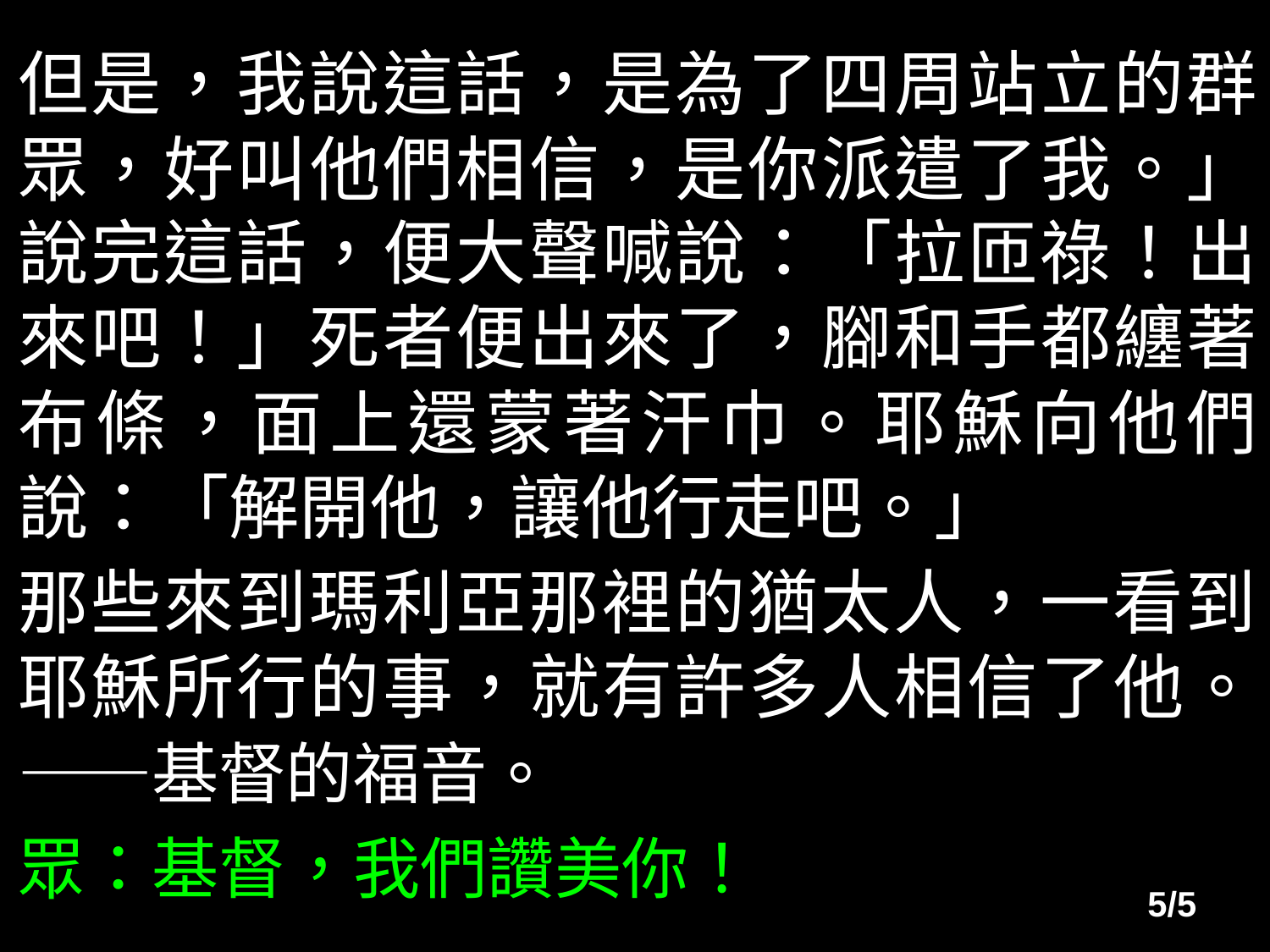

但是，我說這話，是為了四周站立的群眾，好叫他們相信，是你派遣了我。」說完這話，便大聲喊說：「拉匝祿！出來吧！」死者便出來了，腳和手都纏著布條，面上還蒙著汗巾。耶穌向他們說：「解開他，讓他行走吧。」
那些來到瑪利亞那裡的猶太人，一看到耶穌所行的事，就有許多人相信了他。——基督的福音。
眾：基督，我們讚美你！

5/5